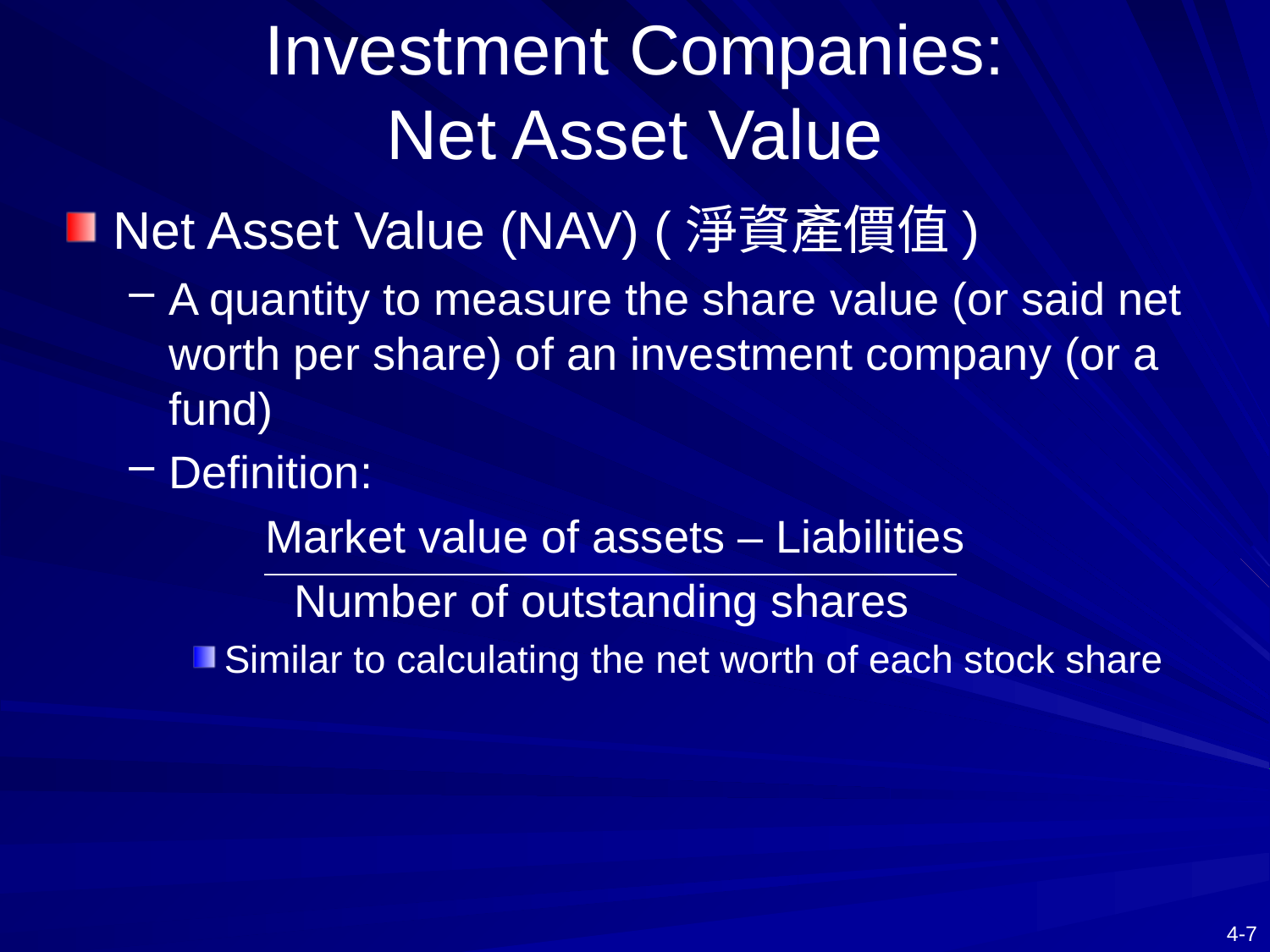

# Investment Companies: Net Asset Value
Net Asset Value (NAV) (淨資產價值)
A quantity to measure the share value (or said net worth per share) of an investment company (or a fund)
Definition:
	            Market value of assets – Liabilities
                  Number of outstanding shares
Similar to calculating the net worth of each stock share